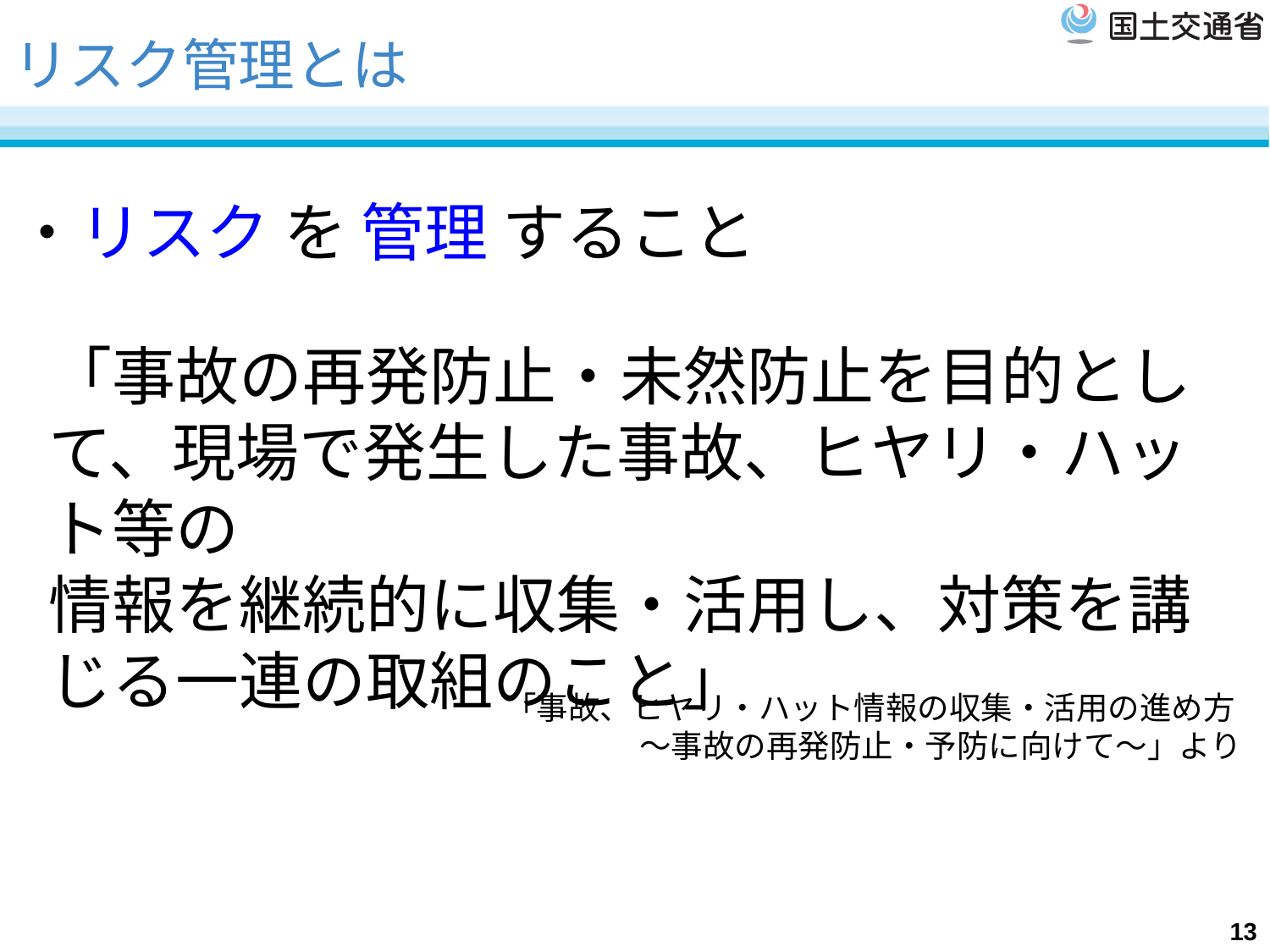

リスク管理とは
・リスク を 管理 すること
「事故の再発防止・未然防止を目的として、現場で発生した事故、ヒヤリ・ハット等の
情報を継続的に収集・活用し、対策を講じる一連の取組のこと」
「事故、ヒヤリ・ハット情報の収集・活用の進め方
～事故の再発防止・予防に向けて～」より
13